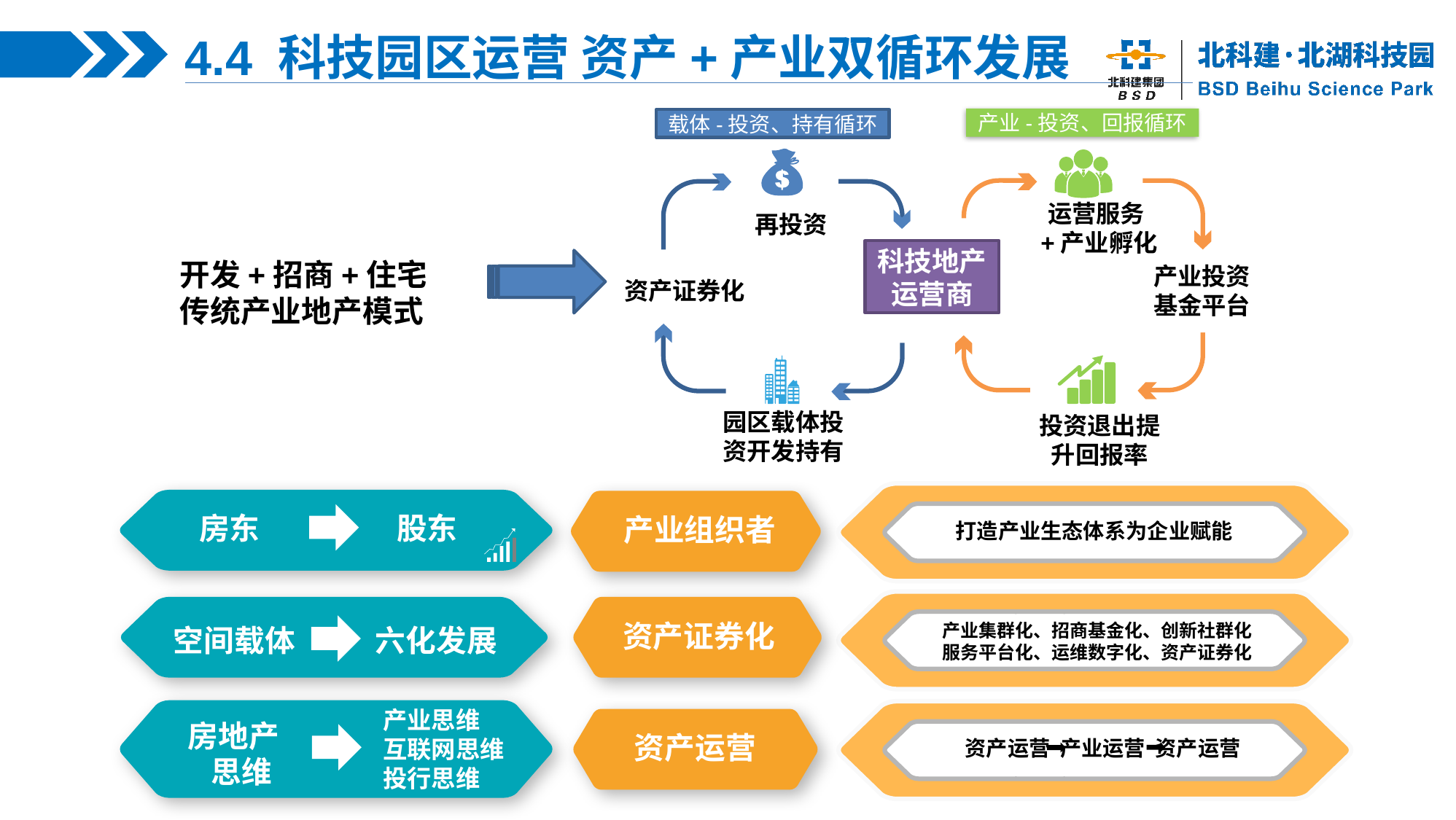

4.4 科技园区运营 资产+产业双循环发展

产业-投资、回报循环
载体-投资、持有循环

运营服务+产业孵化
再投资

科技地产
运营商
产业投资基金平台
资产证券化
开发+招商+住宅
传统产业地产模式

园区载体投资开发持有
投资退出提升回报率

股东
房东

产业组织者
打造产业生态体系为企业赋能

资产证券化
产业集群化、招商基金化、创新社群化
服务平台化、运维数字化、资产证券化

空间载体
六化发展
产业思维
互联网思维
投行思维

房地产
思维
资产运营

资产运营  产业运营  资产运营